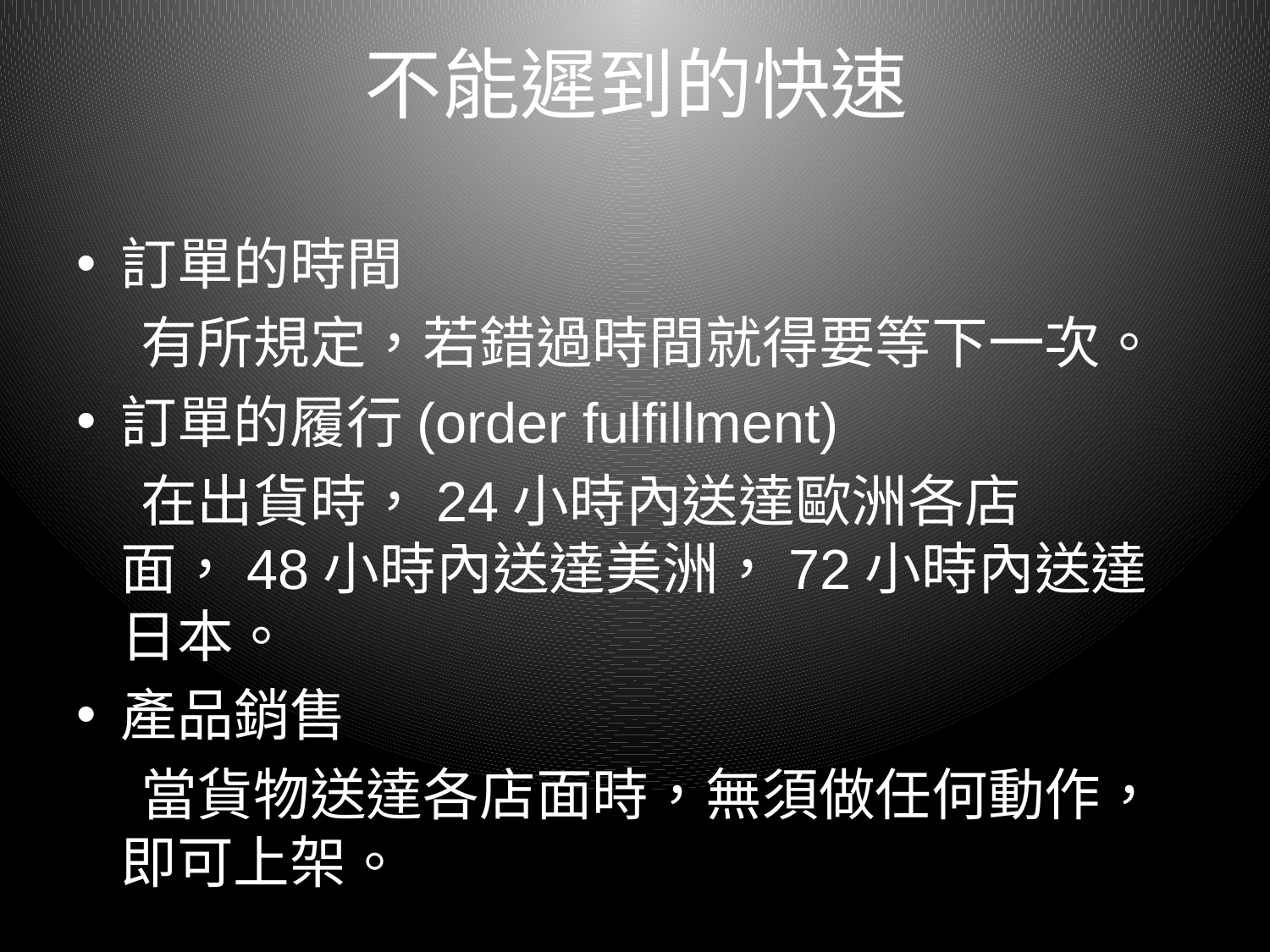

# 不能遲到的快速
訂單的時間
    有所規定，若錯過時間就得要等下一次。
訂單的履行(order fulfillment)
    在出貨時，24小時內送達歐洲各店面，48小時內送達美洲，72小時內送達日本。
產品銷售
    當貨物送達各店面時，無須做任何動作，即可上架。